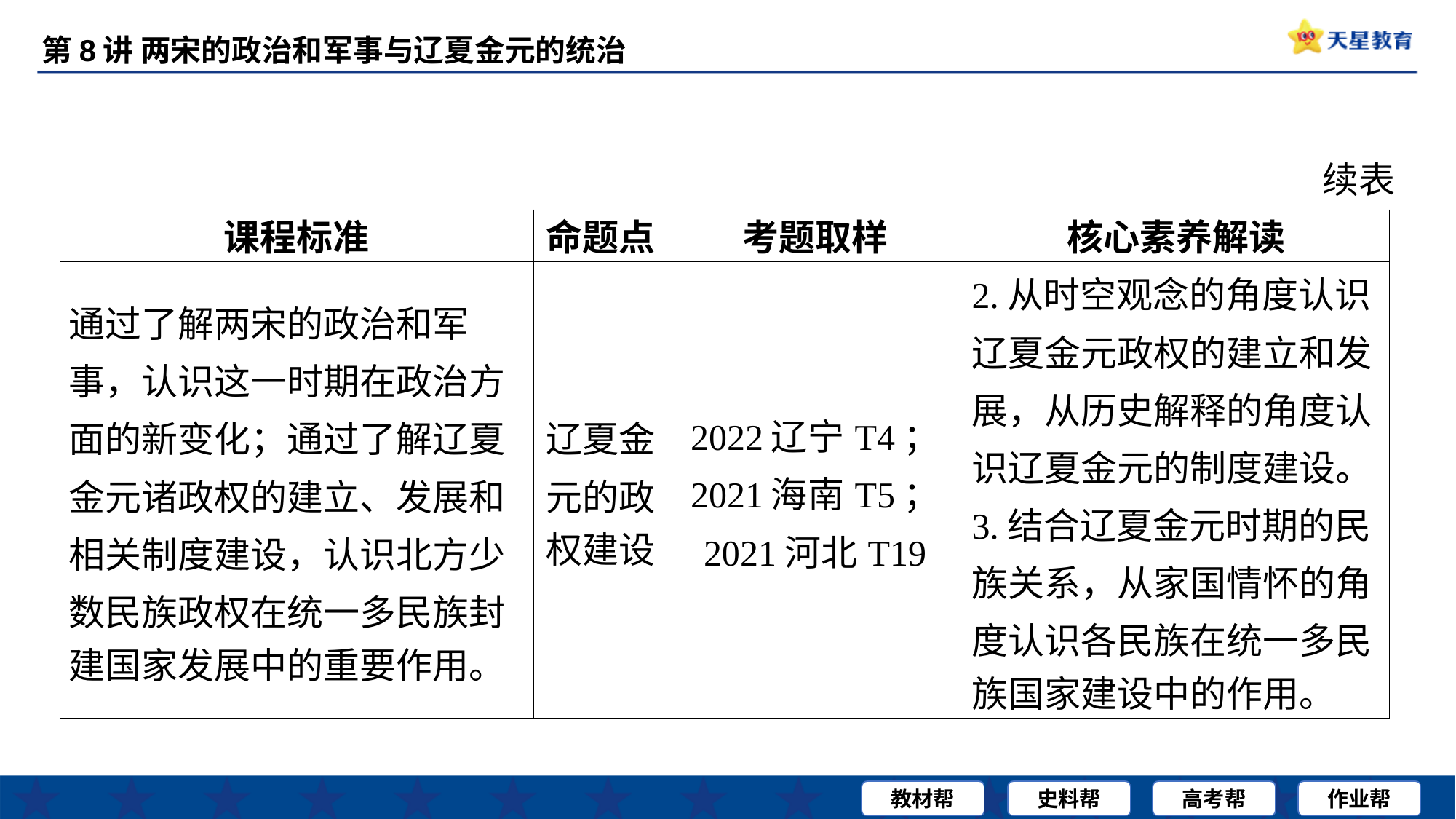

续表
| 课程标准 | 命题点 | 考题取样 | 核心素养解读 |
| --- | --- | --- | --- |
| 通过了解两宋的政治和军 事，认识这一时期在政治方 面的新变化；通过了解辽夏 金元诸政权的建立、发展和 相关制度建设，认识北方少 数民族政权在统一多民族封 建国家发展中的重要作用。 | 辽夏金 元的政 权建设 | 2022辽宁T4； 2021海南T5； 2021河北T19 | 2.从时空观念的角度认识 辽夏金元政权的建立和发 展，从历史解释的角度认 识辽夏金元的制度建设。 3.结合辽夏金元时期的民 族关系，从家国情怀的角 度认识各民族在统一多民 族国家建设中的作用。 |